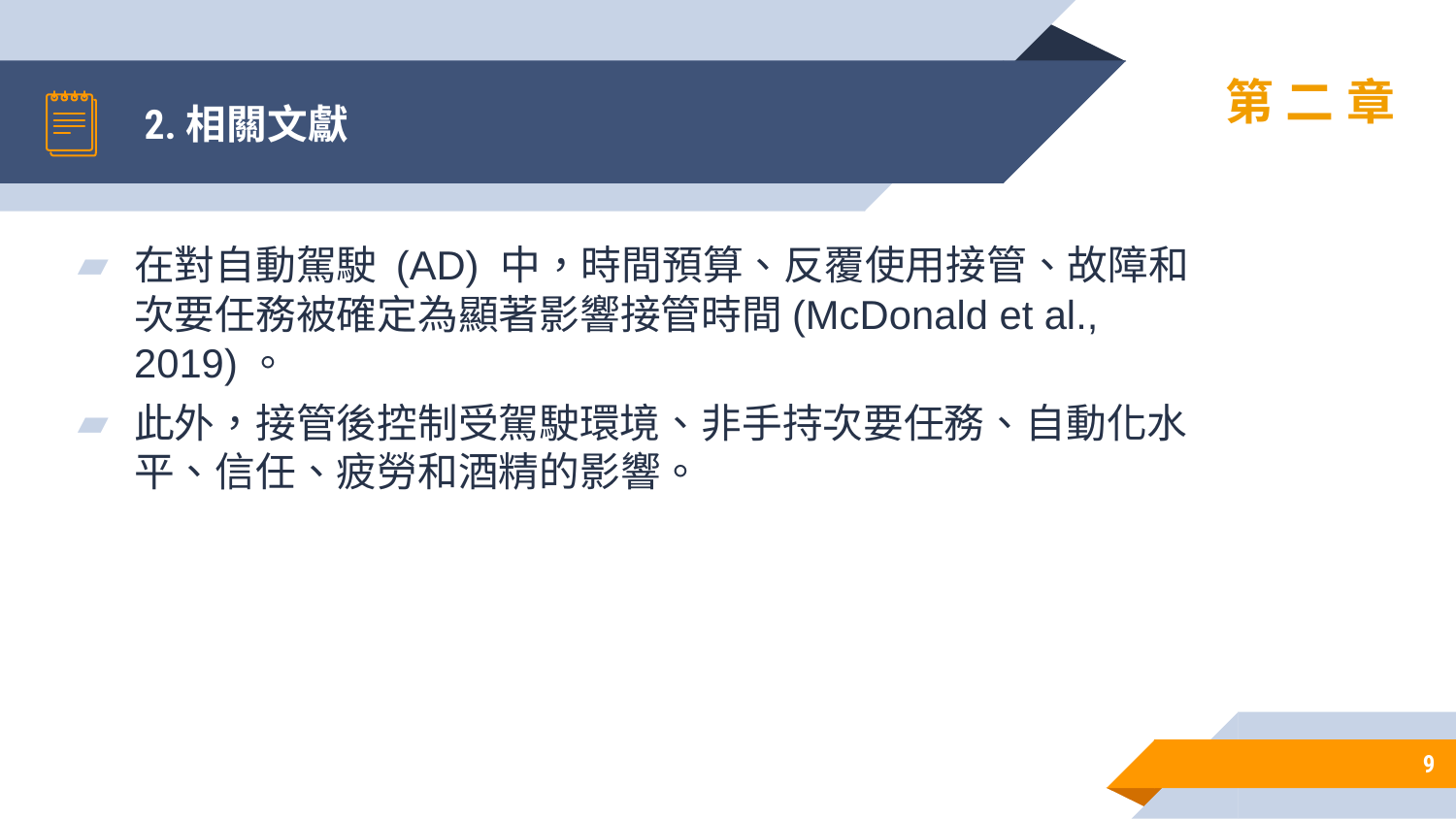

# 2.相關文獻
第二章

在對自動駕駛 (AD) 中，時間預算、反覆使用接管、故障和次要任務被確定為顯著影響接管時間(McDonald et al., 2019)。
此外，接管後控制受駕駛環境、非手持次要任務、自動化水平、信任、疲勞和酒精的影響。

9